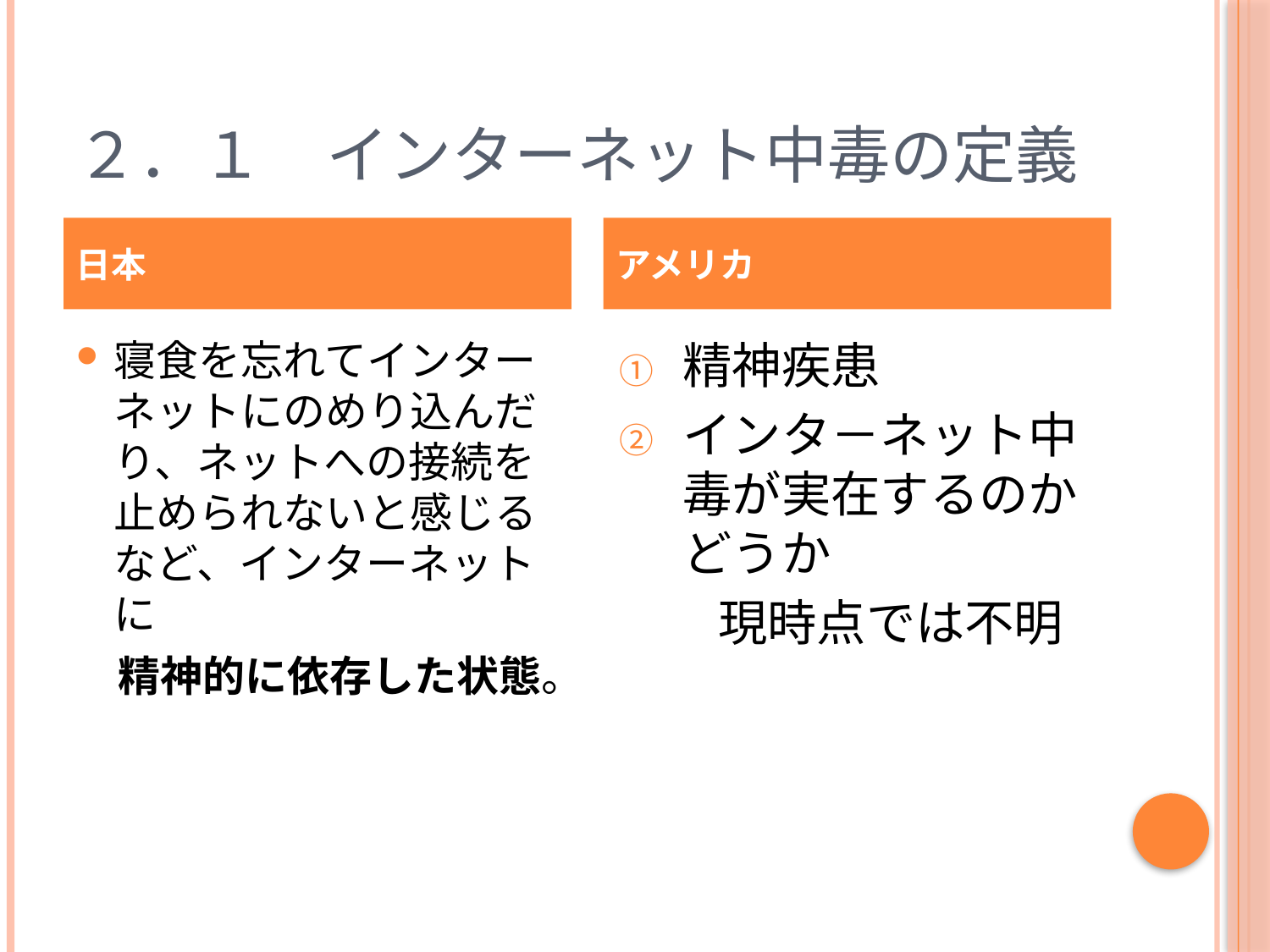

# ２．１　インターネット中毒の定義
日本
アメリカ
寝食を忘れてインターネットにのめり込んだり、ネットへの接続を止められないと感じるなど、インターネットに
　精神的に依存した状態。
精神疾患
インタ－ネット中毒が実在するのかどうか
　　現時点では不明